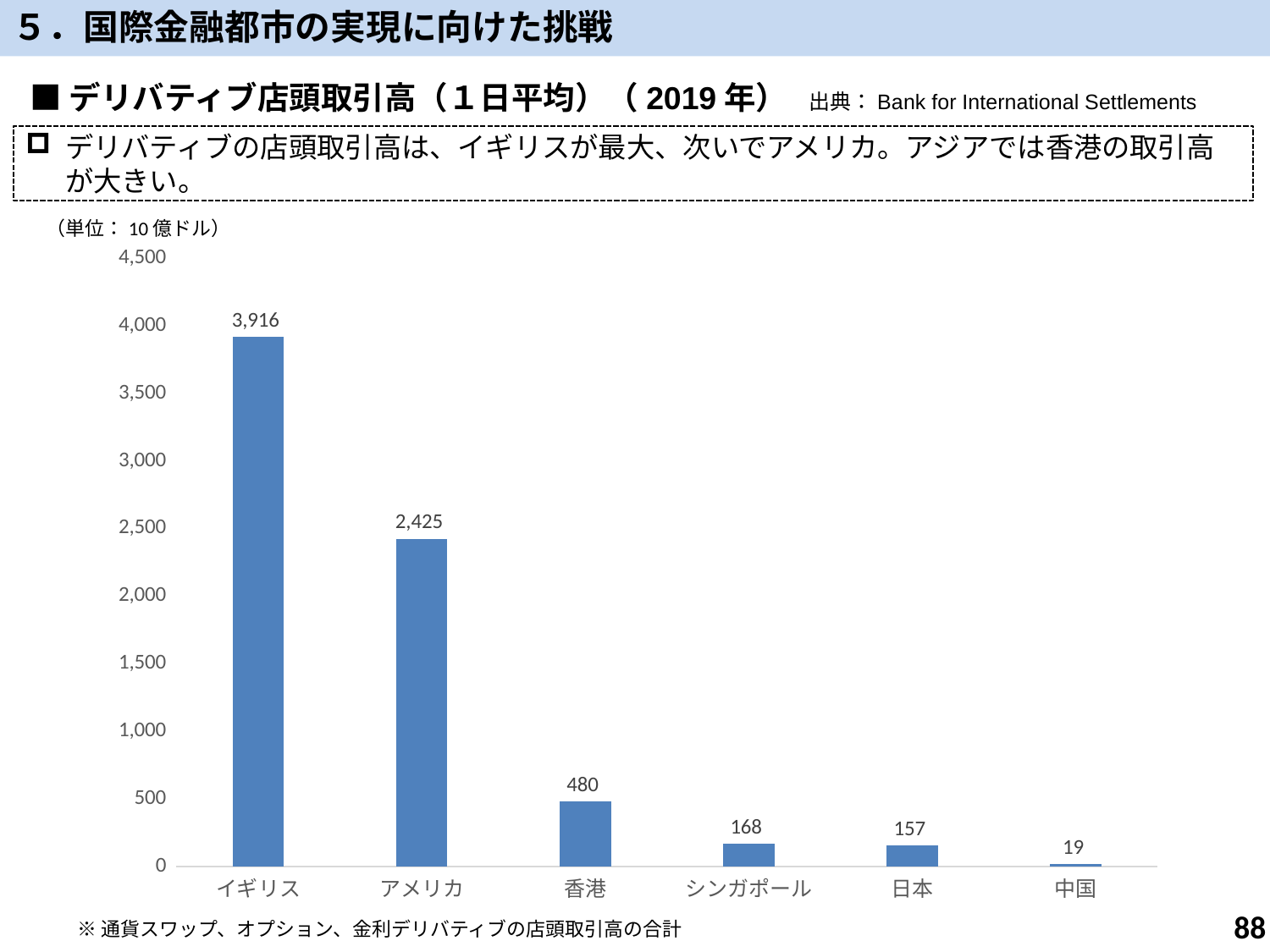

５．国際金融都市の実現に向けた挑戦
■デリバティブ店頭取引高（１日平均）（2019年）　出典：Bank for International Settlements
デリバティブの店頭取引高は、イギリスが最大、次いでアメリカ。アジアでは香港の取引高が大きい。
（単位：10億ドル）

### Chart

| Category |  |
|---|---|
| イギリス | 3916.0 |
| アメリカ | 2425.0 |
| 香港 | 480.0 |
| シンガポール | 168.0 |
| 日本 | 157.0 |
| 中国 | 19.0 |
88
※通貨スワップ、オプション、金利デリバティブの店頭取引高の合計